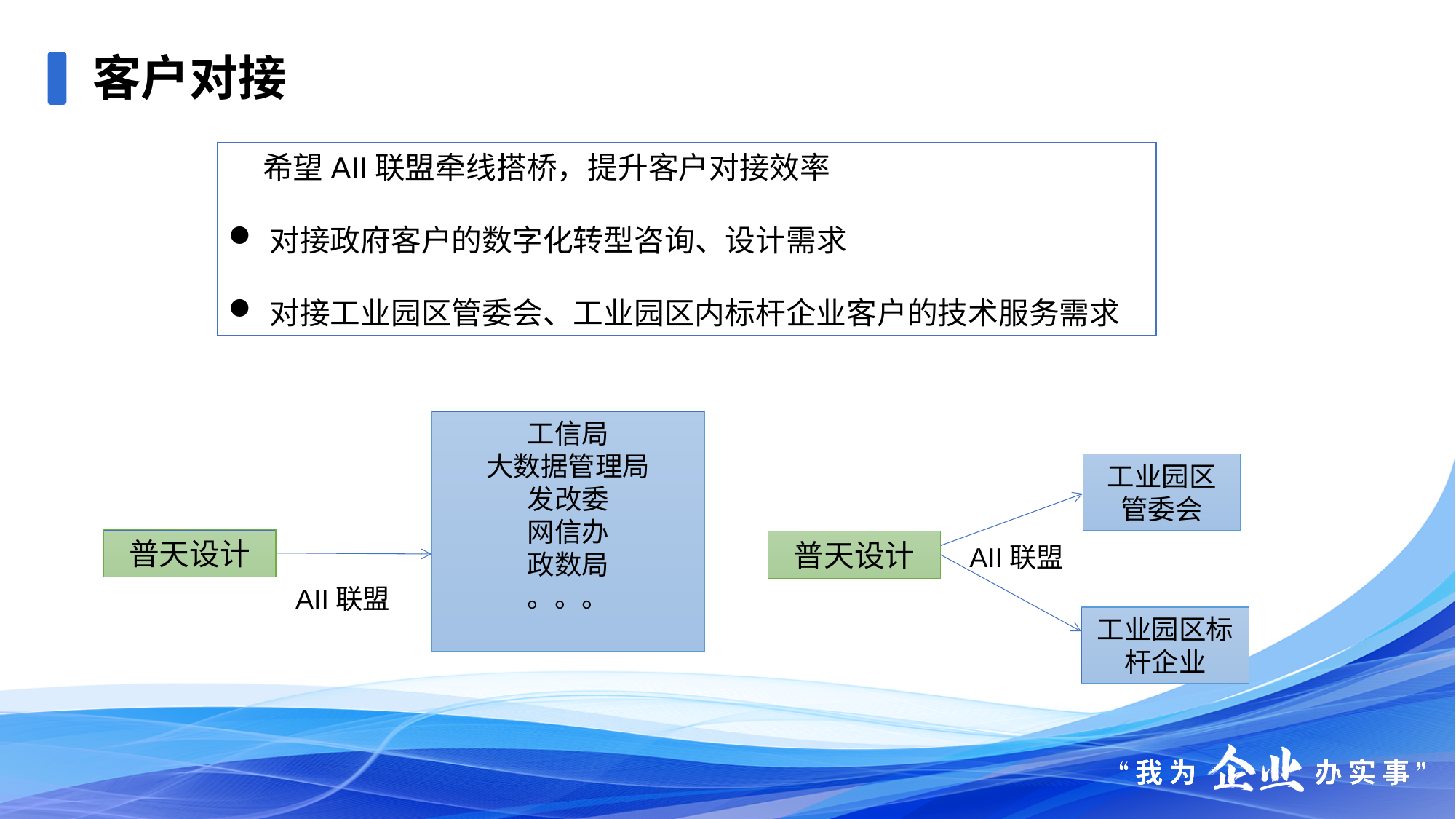

客户对接

    希望AII联盟牵线搭桥，提升客户对接效率

对接政府客户的数字化转型咨询、设计需求

对接工业园区管委会、工业园区内标杆企业客户的技术服务需求
工信局
大数据管理局
发改委
网信办
政数局
。。。

工业园区管委会
普天设计
普天设计
AII联盟
AII联盟
工业园区标杆企业